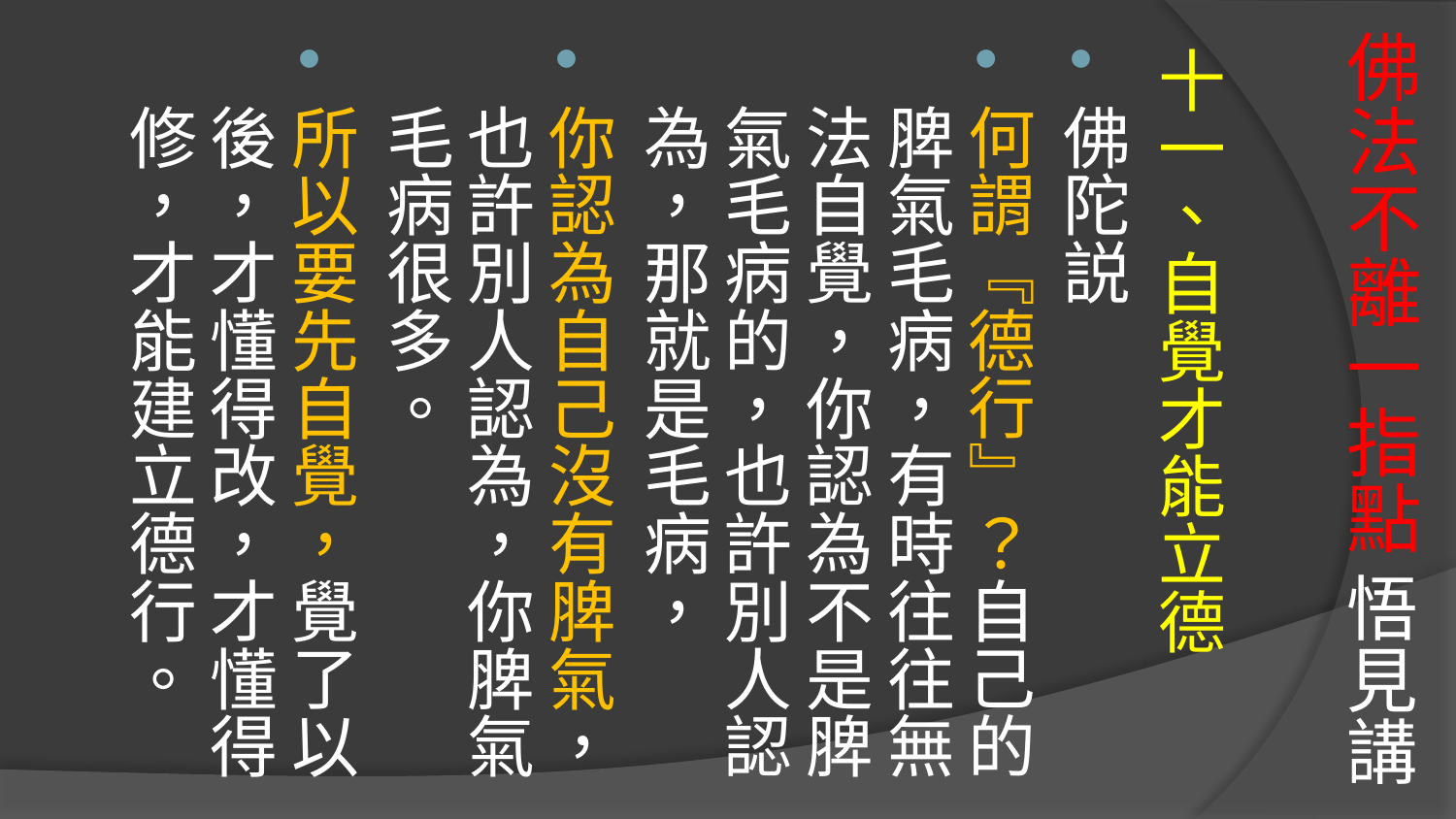

# 佛法不離一指點 悟見講
十一、自覺才能立德
佛陀説
何謂『德行』？自己的脾氣毛病，有時往往無法自覺，你認為不是脾氣毛病的，也許別人認為，那就是毛病，
你認為自己沒有脾氣，也許別人認為，你脾氣毛病很多。
所以要先自覺，覺了以後，才懂得改，才懂得修，才能建立德行。